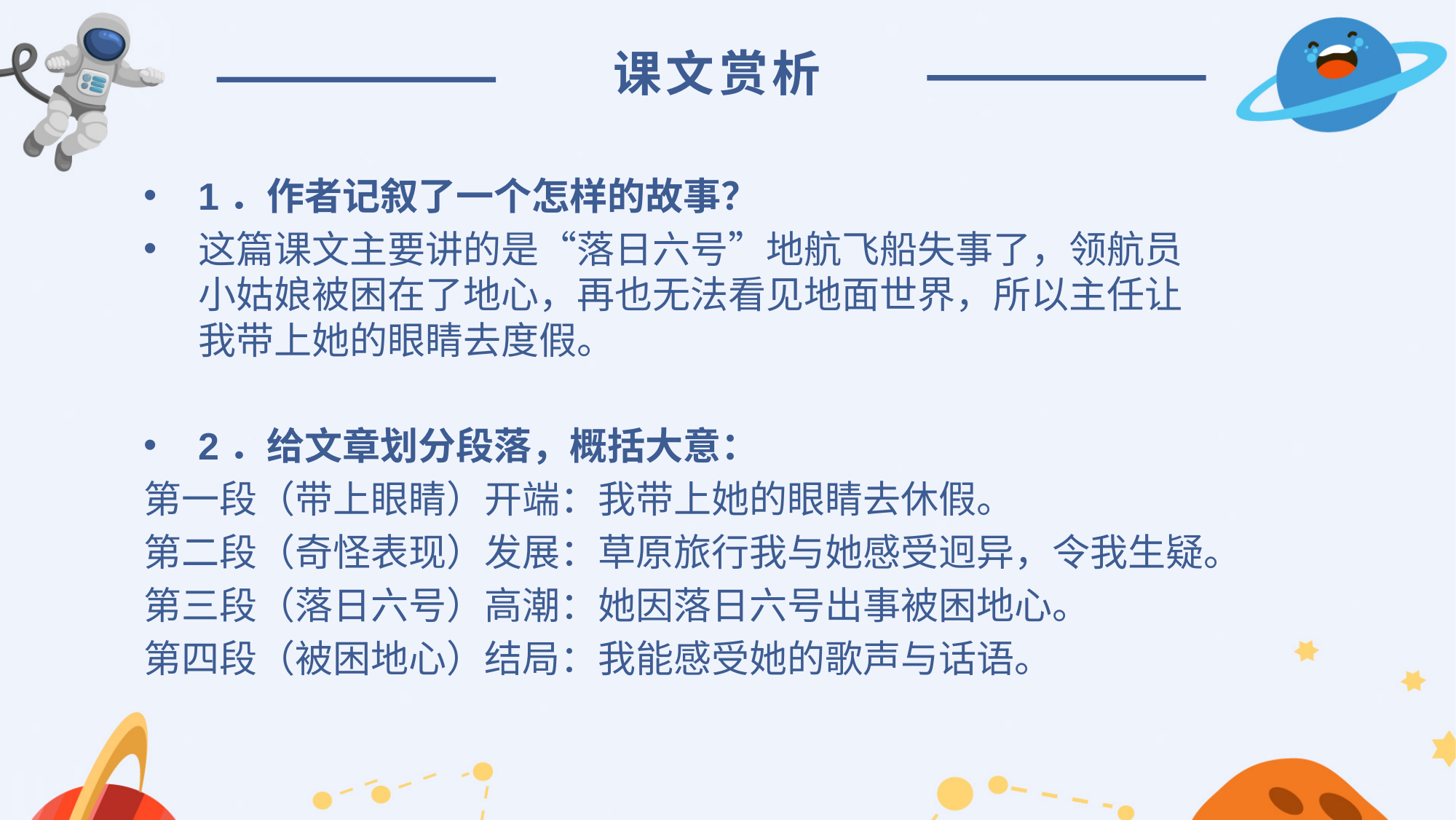

课文赏析

1．作者记叙了一个怎样的故事？
这篇课文主要讲的是“落日六号”地航飞船失事了，领航员小姑娘被困在了地心，再也无法看见地面世界，所以主任让我带上她的眼睛去度假。

2．给文章划分段落，概括大意：
第一段（带上眼睛）开端：我带上她的眼睛去休假。
第二段（奇怪表现）发展：草原旅行我与她感受迥异，令我生疑。
第三段（落日六号）高潮：她因落日六号出事被困地心。
第四段（被困地心）结局：我能感受她的歌声与话语。